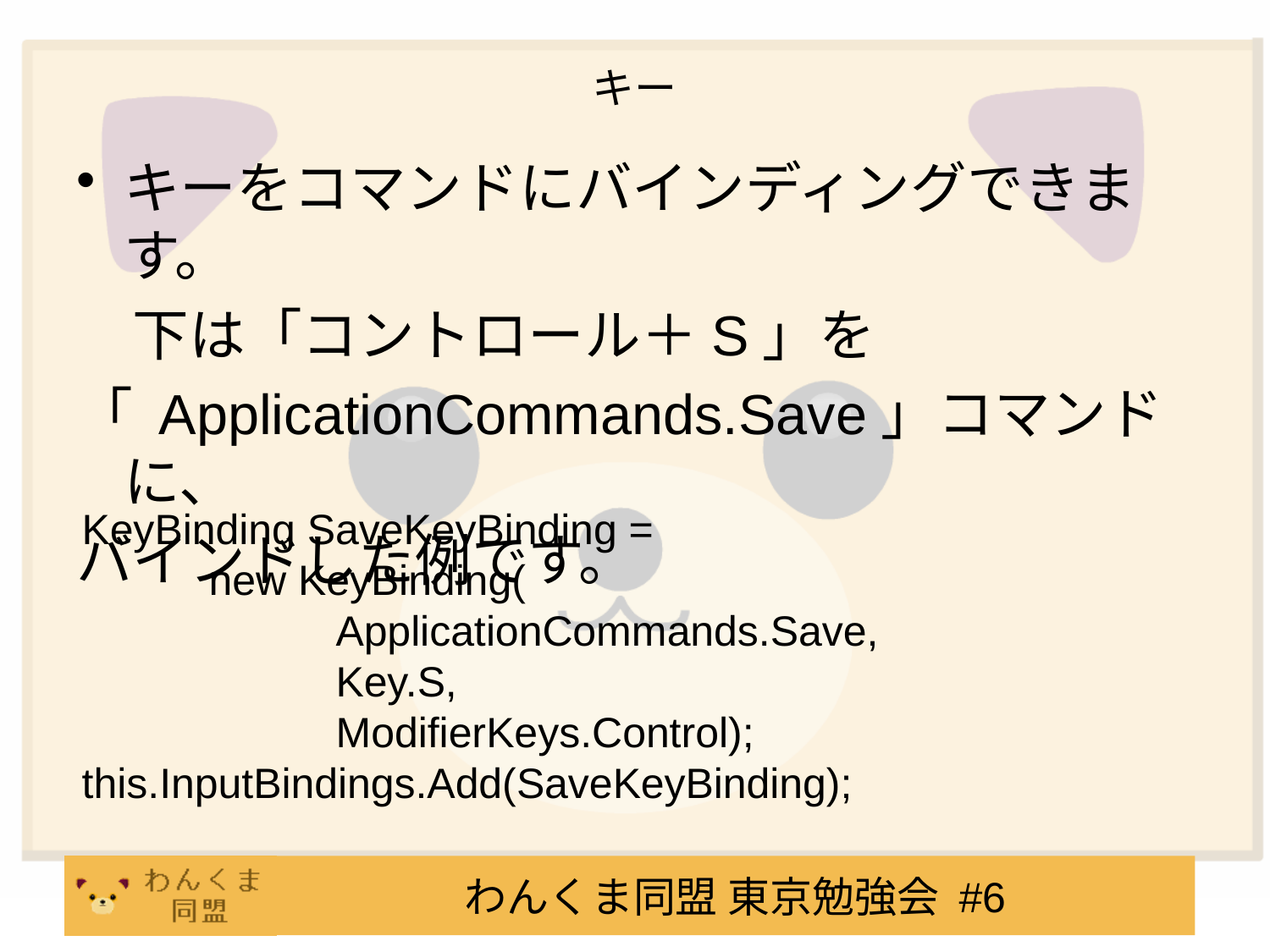

# キー
キーをコマンドにバインディングできます。
　下は「コントロール＋S」を
「 ApplicationCommands.Save」コマンドに、
バインドした例です。
KeyBinding SaveKeyBinding =
	new KeyBinding(
		ApplicationCommands.Save,
		Key.S,
		ModifierKeys.Control);
this.InputBindings.Add(SaveKeyBinding);